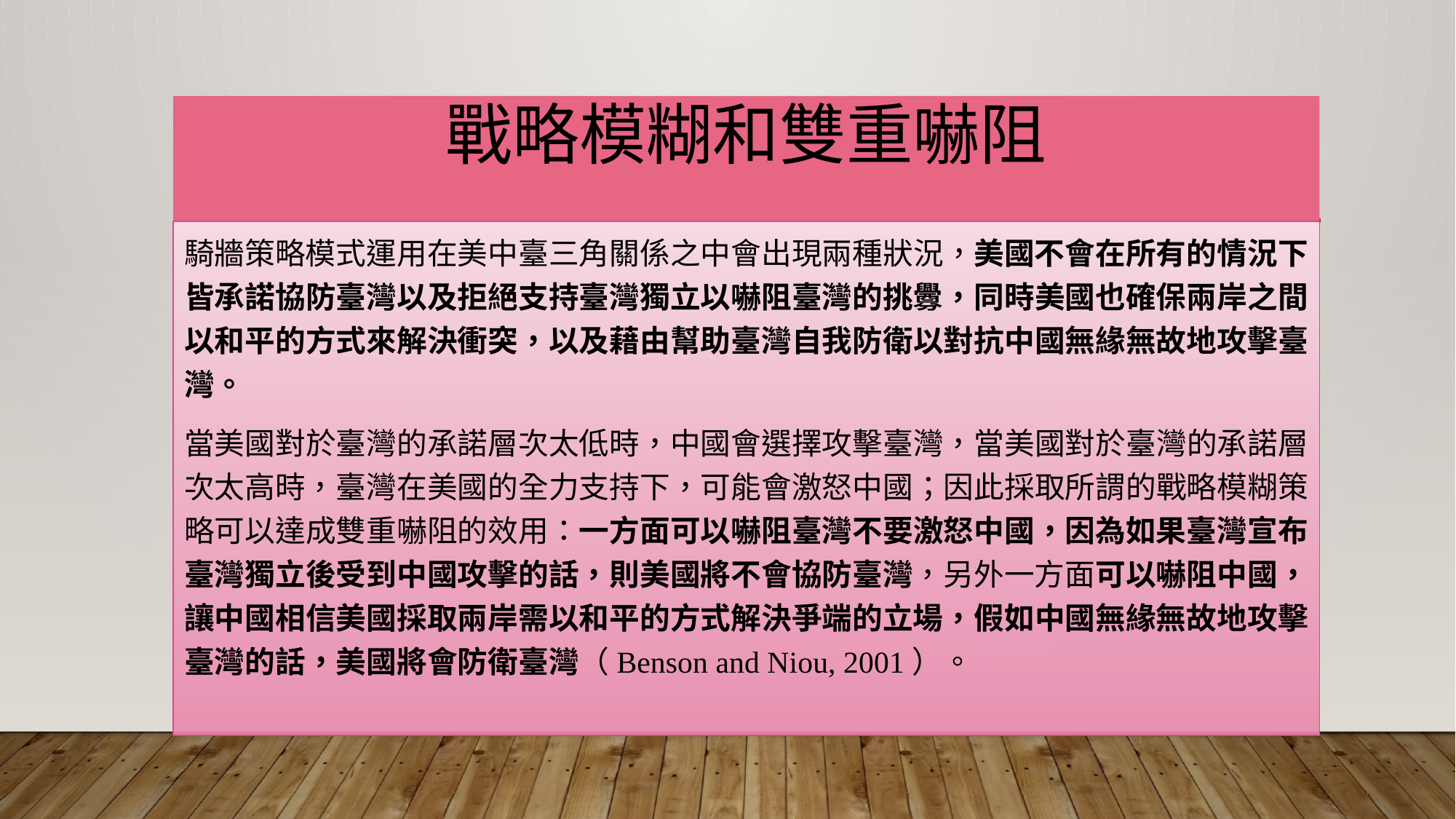

# 戰略模糊和雙重嚇阻
騎牆策略模式運用在美中臺三角關係之中會出現兩種狀況，美國不會在所有的情況下皆承諾協防臺灣以及拒絕支持臺灣獨立以嚇阻臺灣的挑釁，同時美國也確保兩岸之間以和平的方式來解決衝突，以及藉由幫助臺灣自我防衛以對抗中國無緣無故地攻擊臺灣。
當美國對於臺灣的承諾層次太低時，中國會選擇攻擊臺灣，當美國對於臺灣的承諾層次太高時，臺灣在美國的全力支持下，可能會激怒中國；因此採取所謂的戰略模糊策略可以達成雙重嚇阻的效用：一方面可以嚇阻臺灣不要激怒中國，因為如果臺灣宣布臺灣獨立後受到中國攻擊的話，則美國將不會協防臺灣，另外一方面可以嚇阻中國，讓中國相信美國採取兩岸需以和平的方式解決爭端的立場，假如中國無緣無故地攻擊臺灣的話，美國將會防衛臺灣（Benson and Niou, 2001）。